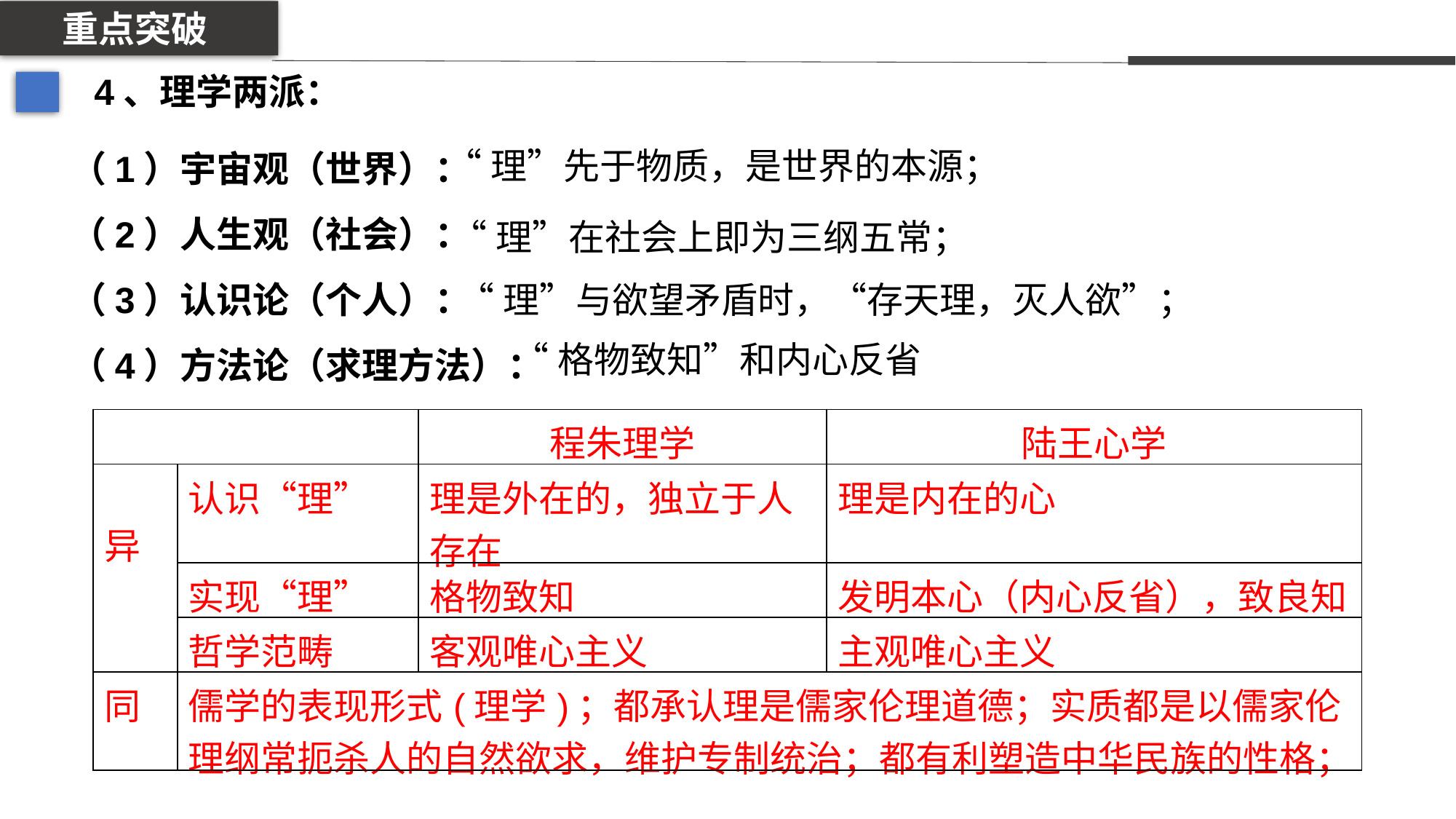

重点突破

4、理学两派：

（1）宇宙观（世界）：
（2）人生观（社会）：
（3）认识论（个人）：
（4）方法论（求理方法）：
“理”先于物质，是世界的本源；
“理”在社会上即为三纲五常；
“理”与欲望矛盾时，“存天理，灭人欲”；
“格物致知”和内心反省
|  |  | 程朱理学 | 陆王心学 |
| --- | --- | --- | --- |
| 异 | 认识“理” | 理是外在的，独立于人存在 | 理是内在的心 |
|  | 实现“理” | 格物致知 | 发明本心（内心反省），致良知 |
|  | 哲学范畴 | 客观唯心主义 | 主观唯心主义 |
| 同 | 儒学的表现形式(理学)；都承认理是儒家伦理道德；实质都是以儒家伦理纲常扼杀人的自然欲求，维护专制统治；都有利塑造中华民族的性格； |  |  |